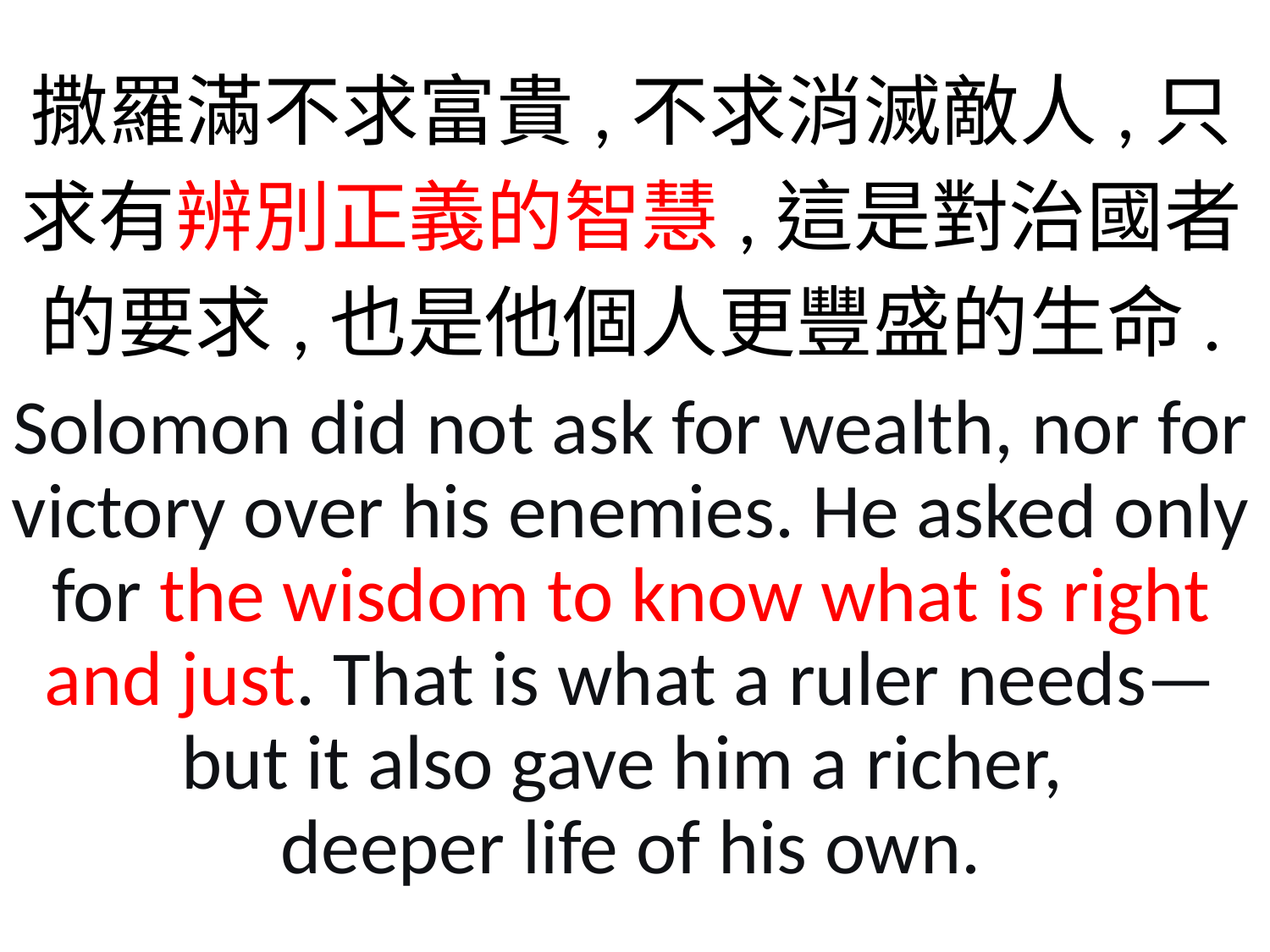

撒羅滿不求富貴,不求消滅敵人,只求有辨別正義的智慧,這是對治國者的要求,也是他個人更豐盛的生命.
Solomon did not ask for wealth, nor for victory over his enemies. He asked only for the wisdom to know what is right and just. That is what a ruler needs—but it also gave him a richer,
deeper life of his own.